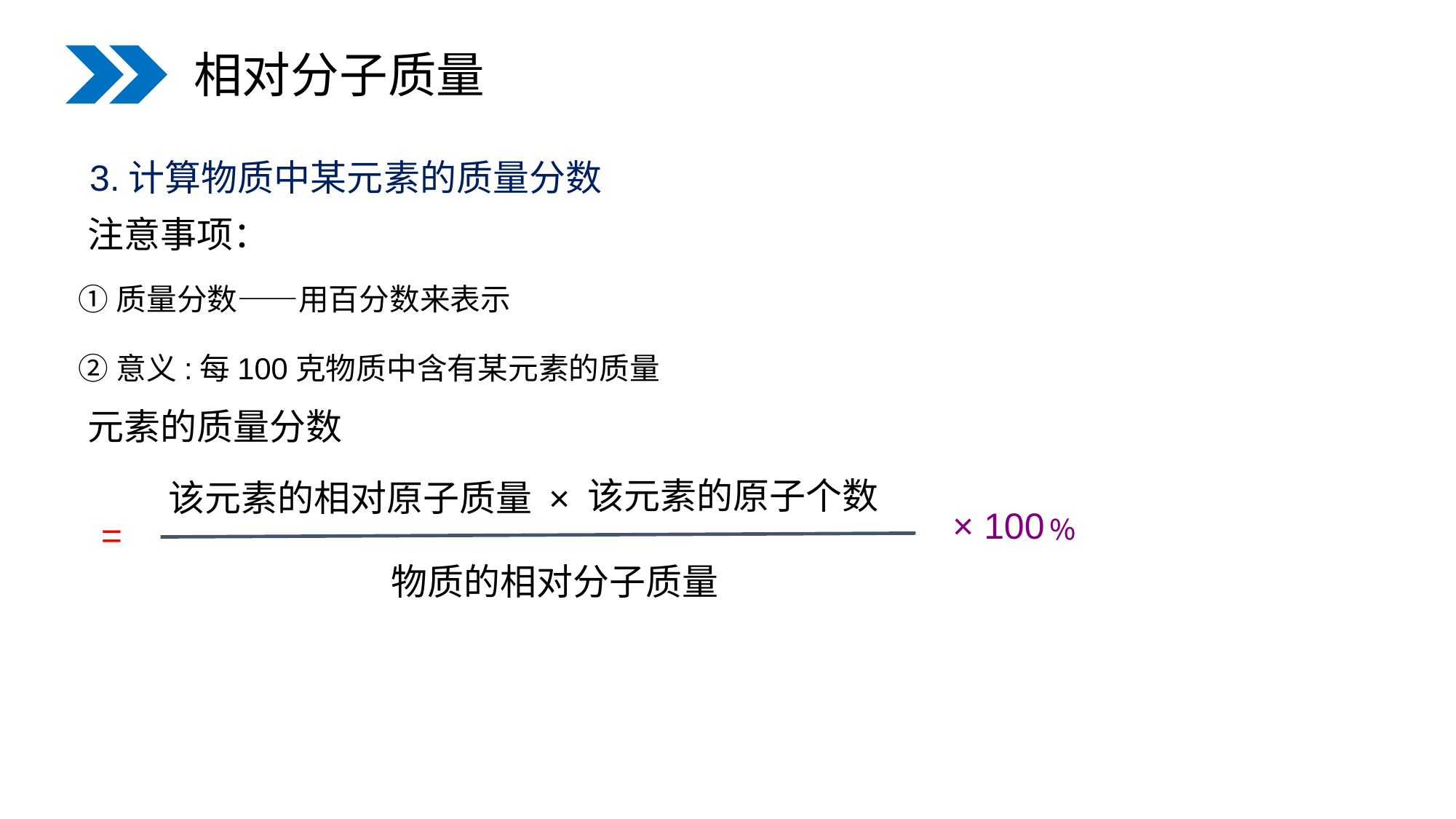

相对分子质量
3.计算物质中某元素的质量分数
注意事项：
①质量分数——用百分数来表示
②意义:每100克物质中含有某元素的质量
元素的质量分数
该元素的原子个数
该元素的相对原子质量
×
× 100﹪
=

物质的相对分子质量